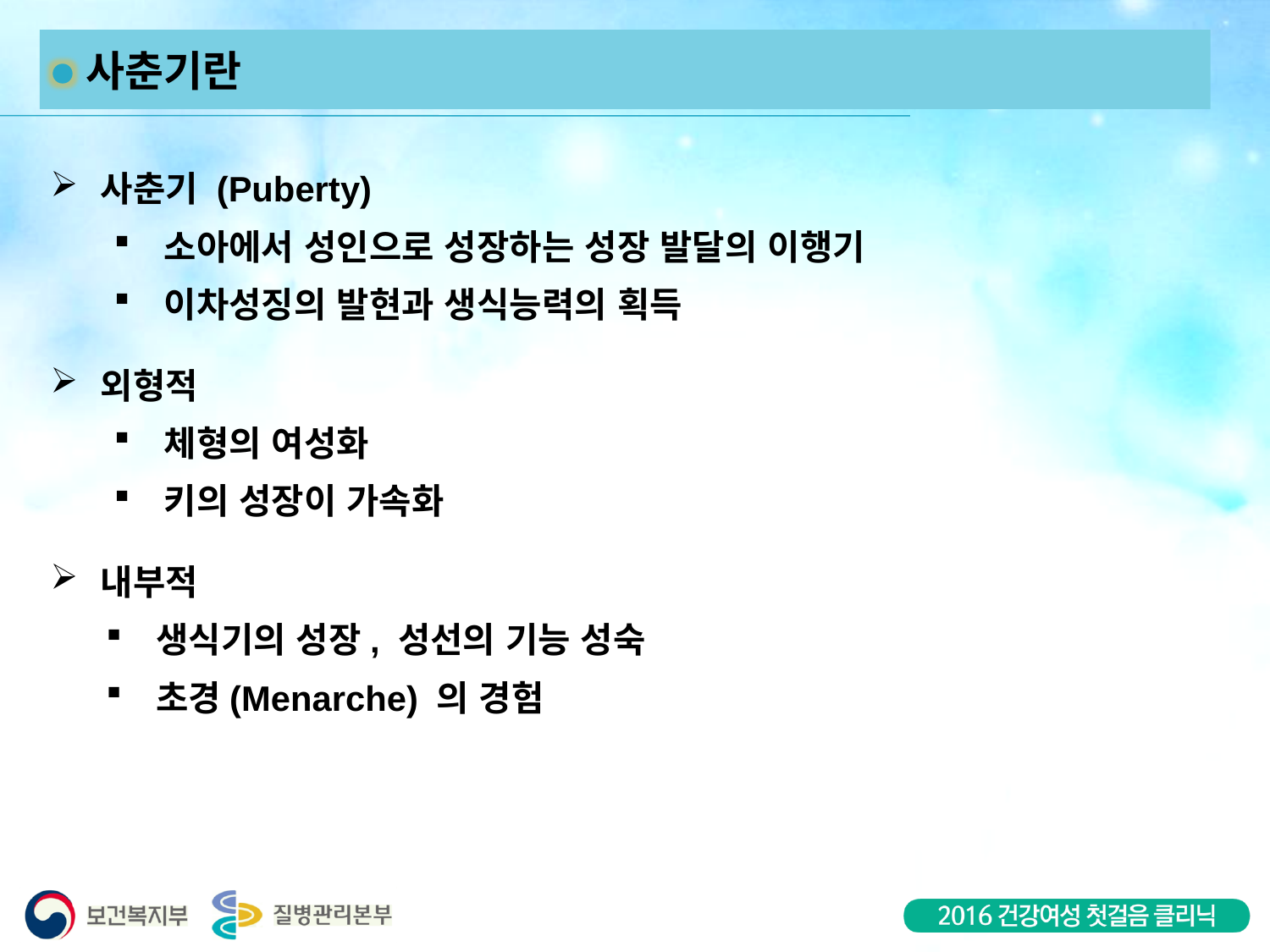

사춘기란

사춘기 (Puberty)
소아에서 성인으로 성장하는 성장 발달의 이행기
이차성징의 발현과 생식능력의 획득

외형적
체형의 여성화
키의 성장이 가속화

내부적
생식기의 성장, 성선의 기능 성숙
초경(Menarche) 의 경험